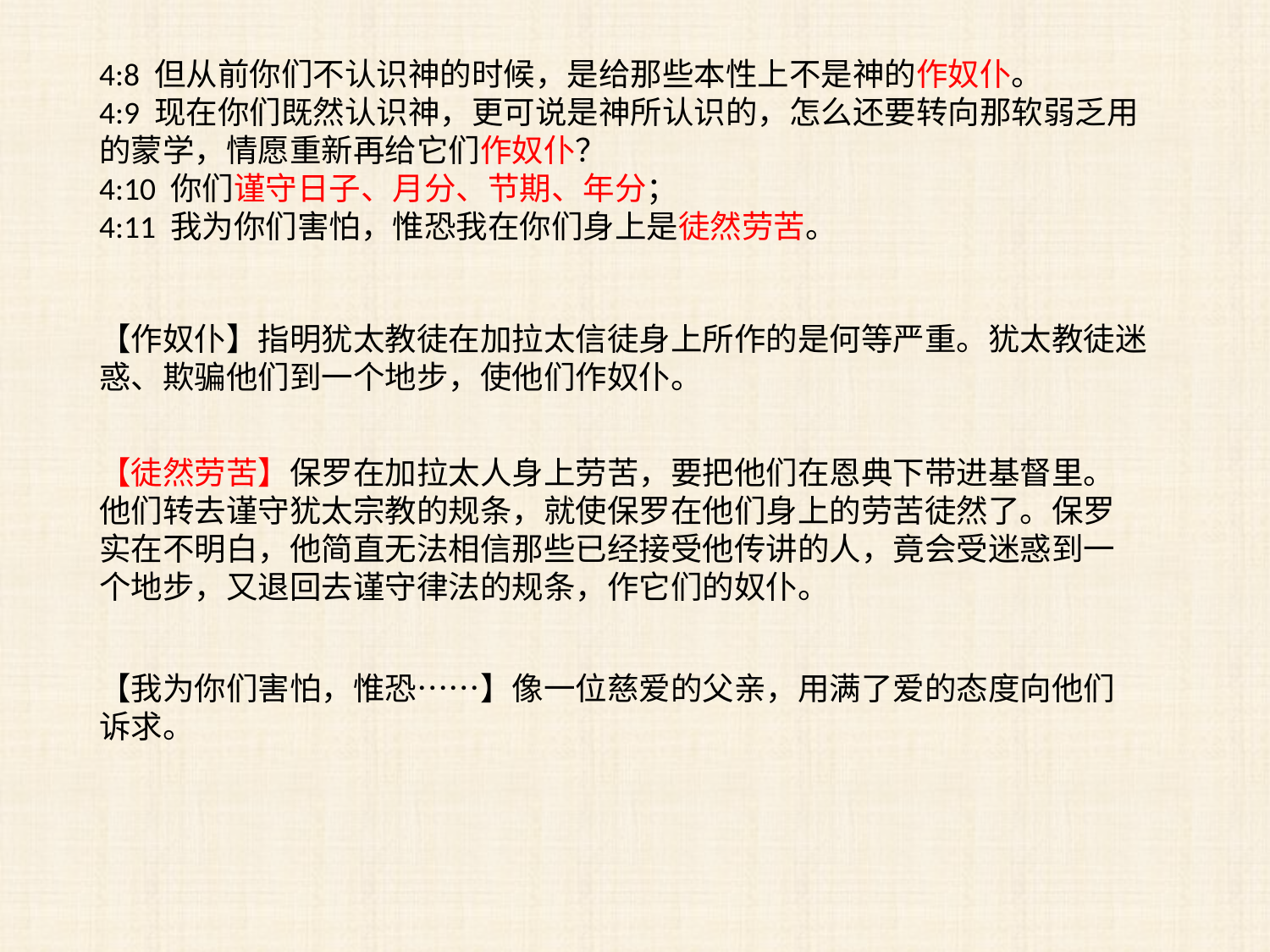

4:8 但从前你们不认识神的时候，是给那些本性上不是神的作奴仆。
4:9 现在你们既然认识神，更可说是神所认识的，怎么还要转向那软弱乏用的蒙学，情愿重新再给它们作奴仆？
4:10 你们谨守日子、月分、节期、年分；
4:11 我为你们害怕，惟恐我在你们身上是徒然劳苦。
【作奴仆】指明犹太教徒在加拉太信徒身上所作的是何等严重。犹太教徒迷惑、欺骗他们到一个地步，使他们作奴仆。
【徒然劳苦】保罗在加拉太人身上劳苦，要把他们在恩典下带进基督里。他们转去谨守犹太宗教的规条，就使保罗在他们身上的劳苦徒然了。保罗实在不明白，他简直无法相信那些已经接受他传讲的人，竟会受迷惑到一个地步，又退回去谨守律法的规条，作它们的奴仆。
【我为你们害怕，惟恐……】像一位慈爱的父亲，用满了爱的态度向他们诉求。